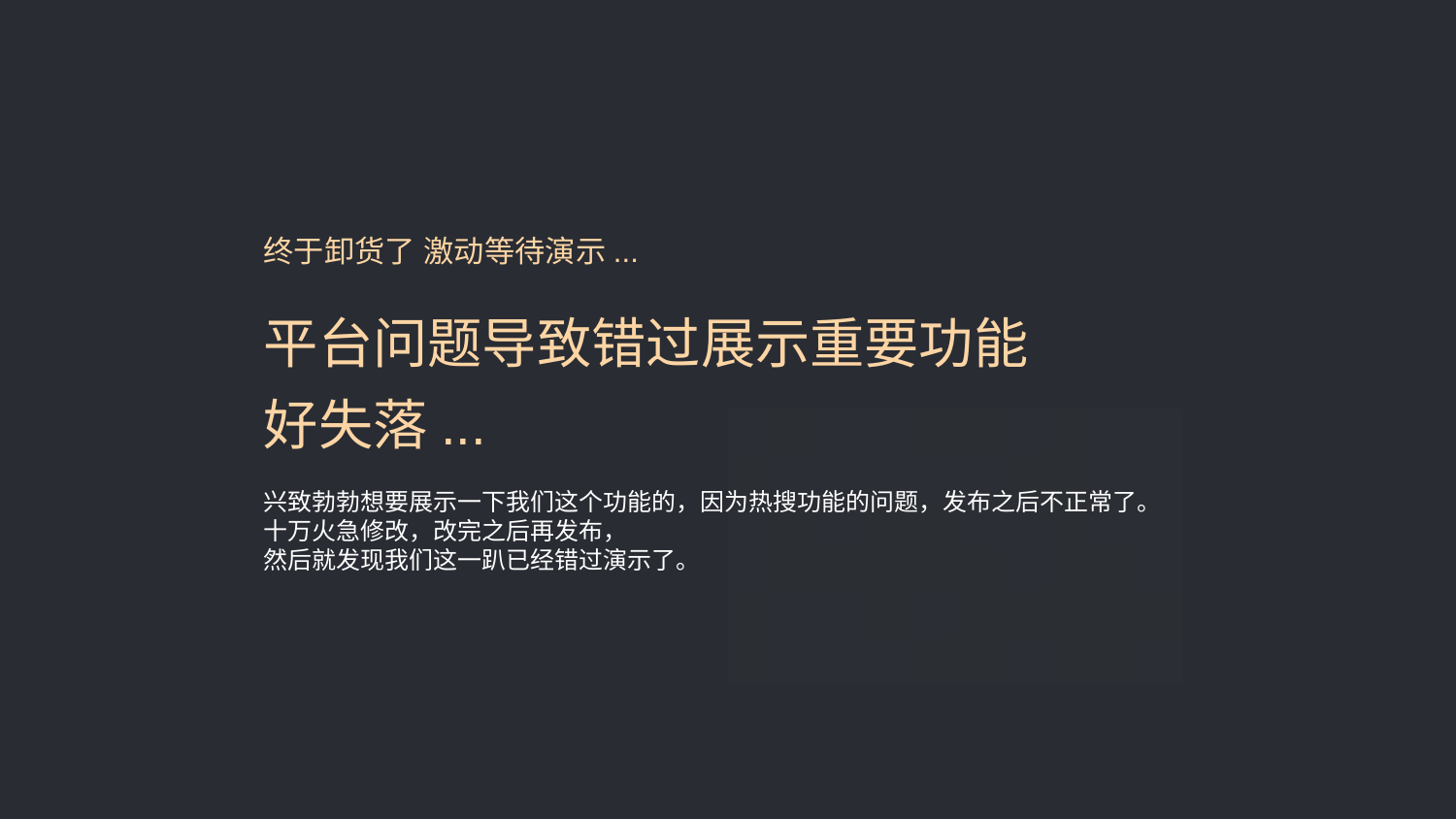

终于卸货了 激动等待演示...
平台问题导致错过展示重要功能
好失落...
兴致勃勃想要展示一下我们这个功能的，因为热搜功能的问题，发布之后不正常了。
十万火急修改，改完之后再发布，
然后就发现我们这一趴已经错过演示了。